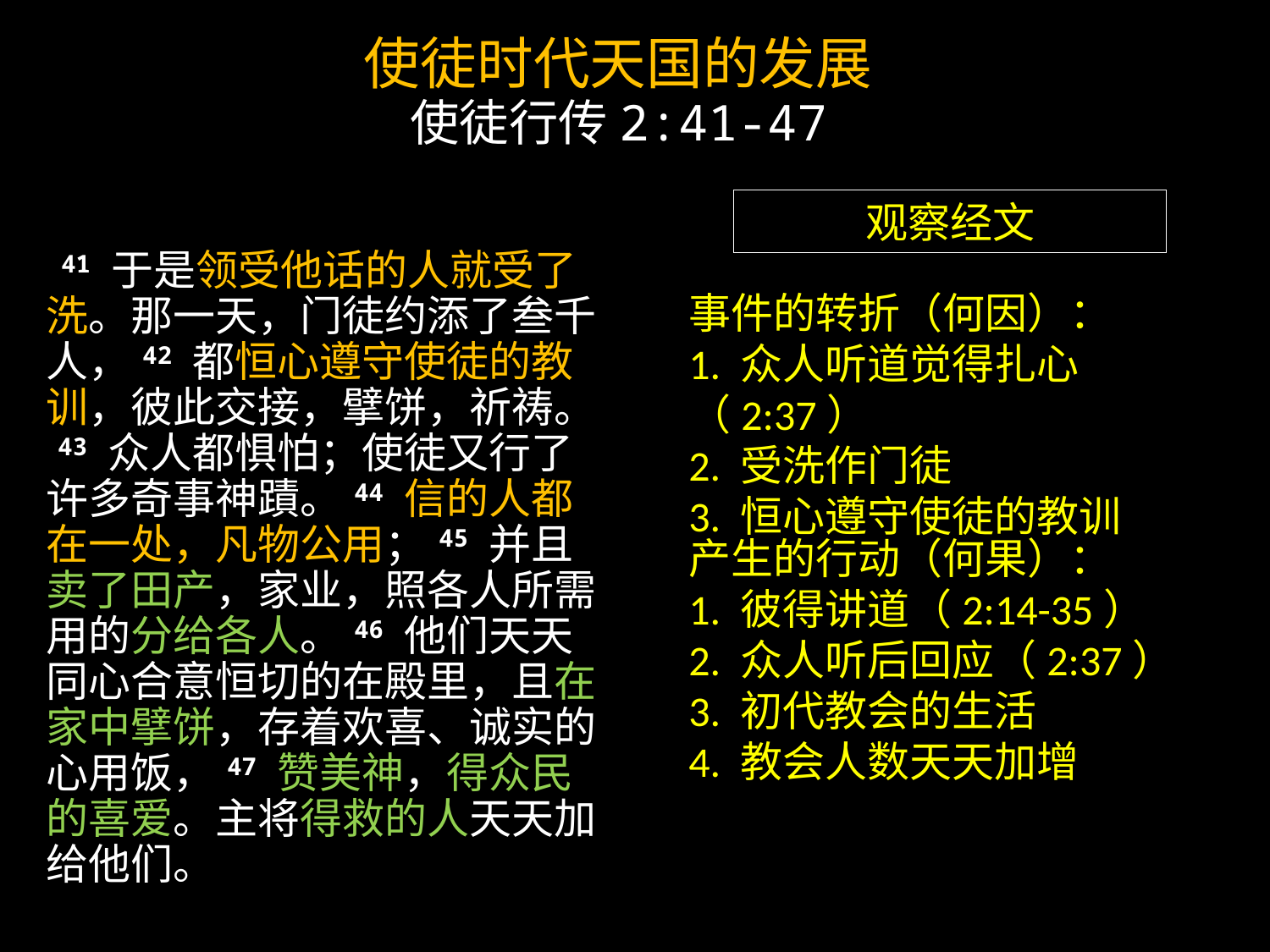

使徒时代天国的发展
# 使徒行传2:41-47

 41 于是领受他话的人就受了洗。那一天，门徒约添了叁千人， 42 都恒心遵守使徒的教训，彼此交接，擘饼，祈祷。
 43 众人都惧怕；使徒又行了许多奇事神蹟。 44 信的人都在一处，凡物公用； 45 并且卖了田产，家业，照各人所需用的分给各人。 46 他们天天同心合意恒切的在殿里，且在家中擘饼，存着欢喜、诚实的心用饭， 47 赞美神，得众民的喜爱。主将得救的人天天加给他们。

观察经文
事件的转折（何因）：
1. 众人听道觉得扎心（2:37）
2. 受洗作门徒
3. 恒心遵守使徒的教训
产生的行动（何果）：
1. 彼得讲道（2:14-35）
2. 众人听后回应（2:37）
3. 初代教会的生活
4. 教会人数天天加增